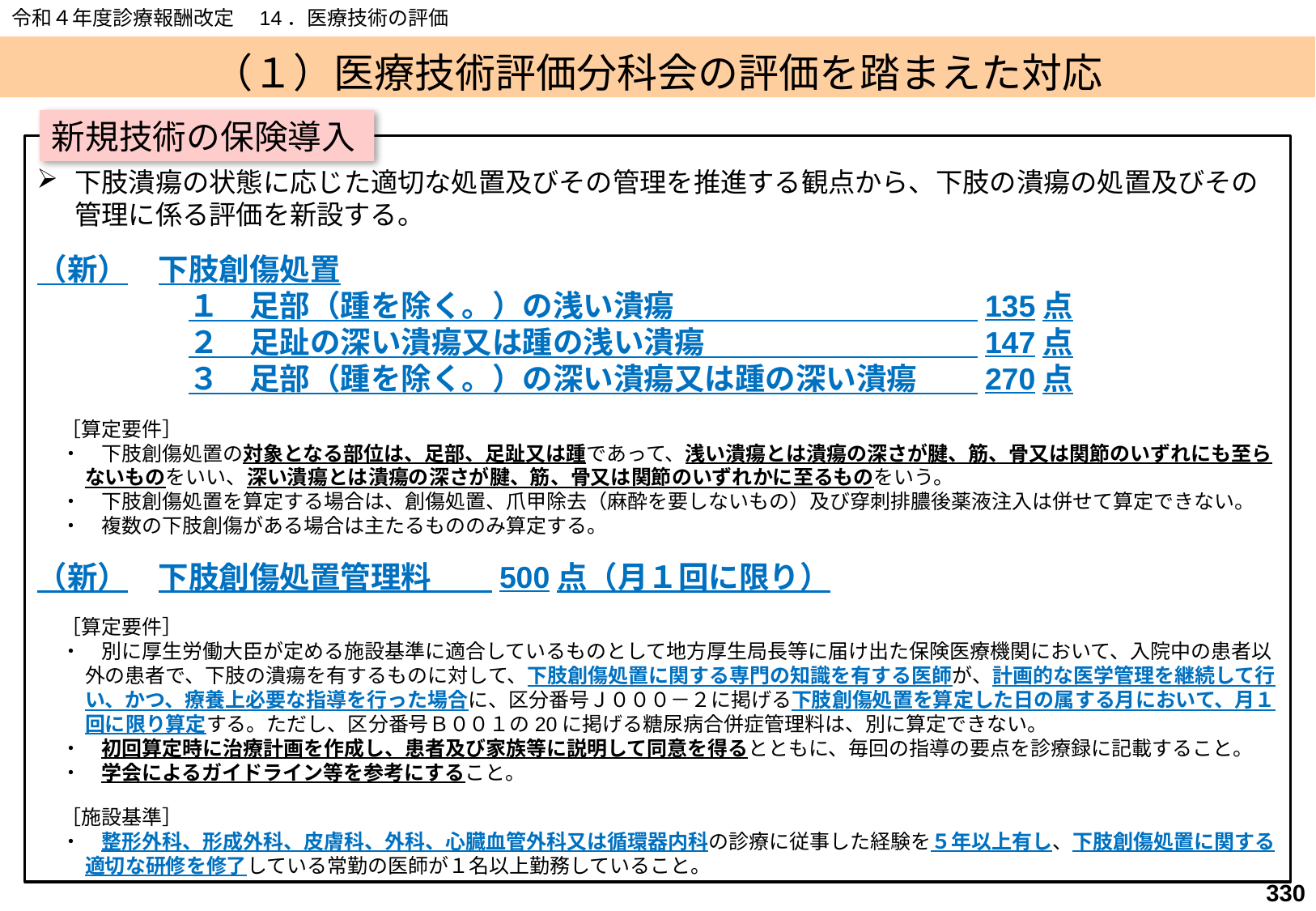

令和４年度診療報酬改定　14．医療技術の評価

# （１）医療技術評価分科会の評価を踏まえた対応
新規技術の保険導入

下肢潰瘍の状態に応じた適切な処置及びその管理を推進する観点から、下肢の潰瘍の処置及びその管理に係る評価を新設する。

（新）	下肢創傷処置
　　　　　１　足部（踵を除く。）の浅い潰瘍　　　　　　　　　　135点
　　　　　２　足趾の深い潰瘍又は踵の浅い潰瘍　　　　　　　　　147点
　　　　　３　足部（踵を除く。）の深い潰瘍又は踵の深い潰瘍　　270点

［算定要件］
・　下肢創傷処置の対象となる部位は、足部、足趾又は踵であって、浅い潰瘍とは潰瘍の深さが腱、筋、骨又は関節のいずれにも至らないものをいい、深い潰瘍とは潰瘍の深さが腱、筋、骨又は関節のいずれかに至るものをいう。
・　下肢創傷処置を算定する場合は、創傷処置、爪甲除去（麻酔を要しないもの）及び穿刺排膿後薬液注入は併せて算定できない。
・　複数の下肢創傷がある場合は主たるもののみ算定する。

（新）	下肢創傷処置管理料　　500点（月１回に限り）

［算定要件］
・　別に厚生労働大臣が定める施設基準に適合しているものとして地方厚生局長等に届け出た保険医療機関において、入院中の患者以外の患者で、下肢の潰瘍を有するものに対して、下肢創傷処置に関する専門の知識を有する医師が、計画的な医学管理を継続して行い、かつ、療養上必要な指導を行った場合に、区分番号Ｊ０００－２に掲げる下肢創傷処置を算定した日の属する月において、月１回に限り算定する。ただし、区分番号Ｂ００１の20に掲げる糖尿病合併症管理料は、別に算定できない。
・　初回算定時に治療計画を作成し、患者及び家族等に説明して同意を得るとともに、毎回の指導の要点を診療録に記載すること。
・　学会によるガイドライン等を参考にすること。

［施設基準］
・　整形外科、形成外科、皮膚科、外科、心臓血管外科又は循環器内科の診療に従事した経験を５年以上有し、下肢創傷処置に関する適切な研修を修了している常勤の医師が１名以上勤務していること。